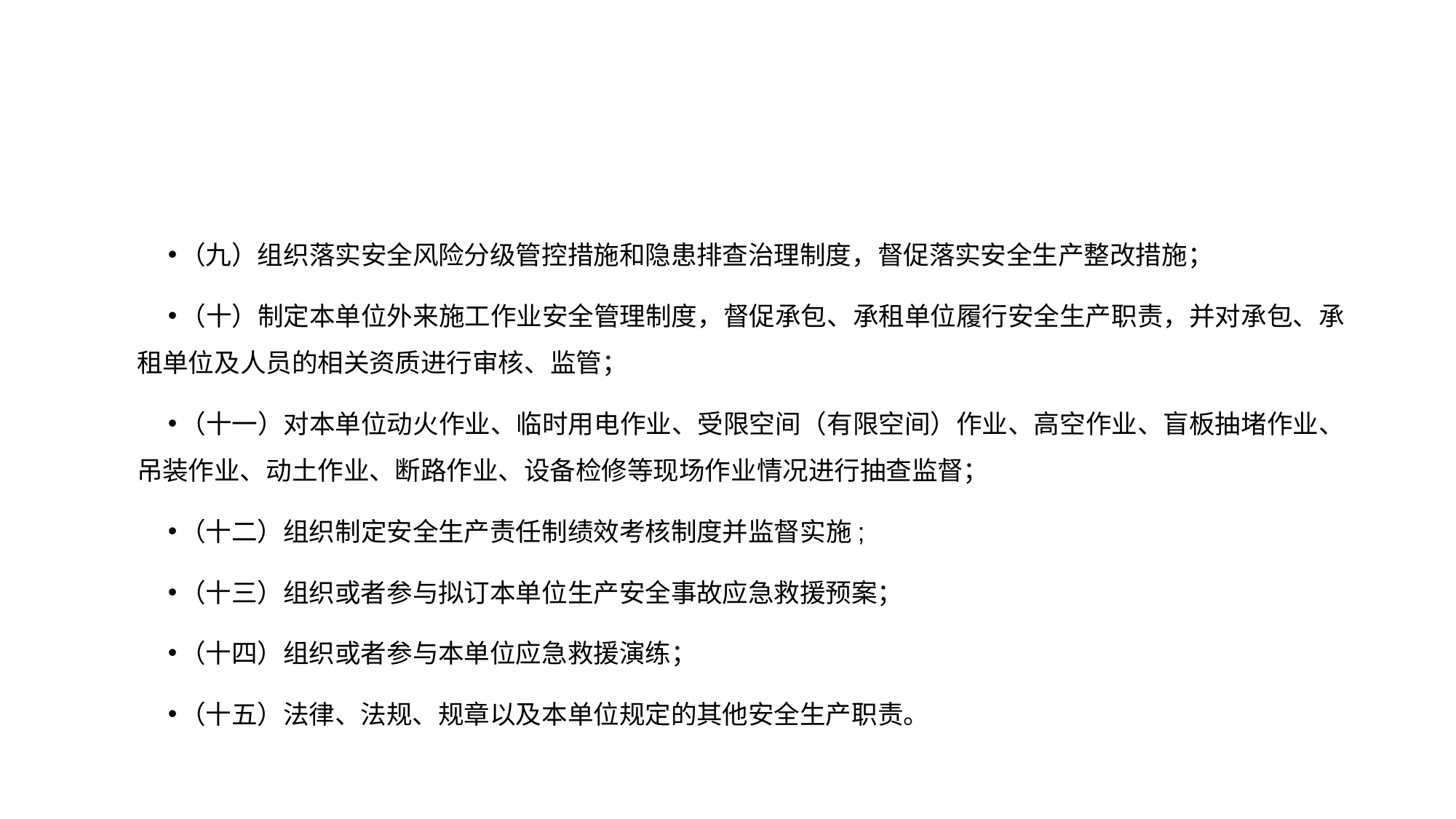

#
（九）组织落实安全风险分级管控措施和隐患排查治理制度，督促落实安全生产整改措施；
（十）制定本单位外来施工作业安全管理制度，督促承包、承租单位履行安全生产职责，并对承包、承租单位及人员的相关资质进行审核、监管；
（十一）对本单位动火作业、临时用电作业、受限空间（有限空间）作业、高空作业、盲板抽堵作业、吊装作业、动土作业、断路作业、设备检修等现场作业情况进行抽查监督；
（十二）组织制定安全生产责任制绩效考核制度并监督实施;
（十三）组织或者参与拟订本单位生产安全事故应急救援预案；
（十四）组织或者参与本单位应急救援演练；
（十五）法律、法规、规章以及本单位规定的其他安全生产职责。